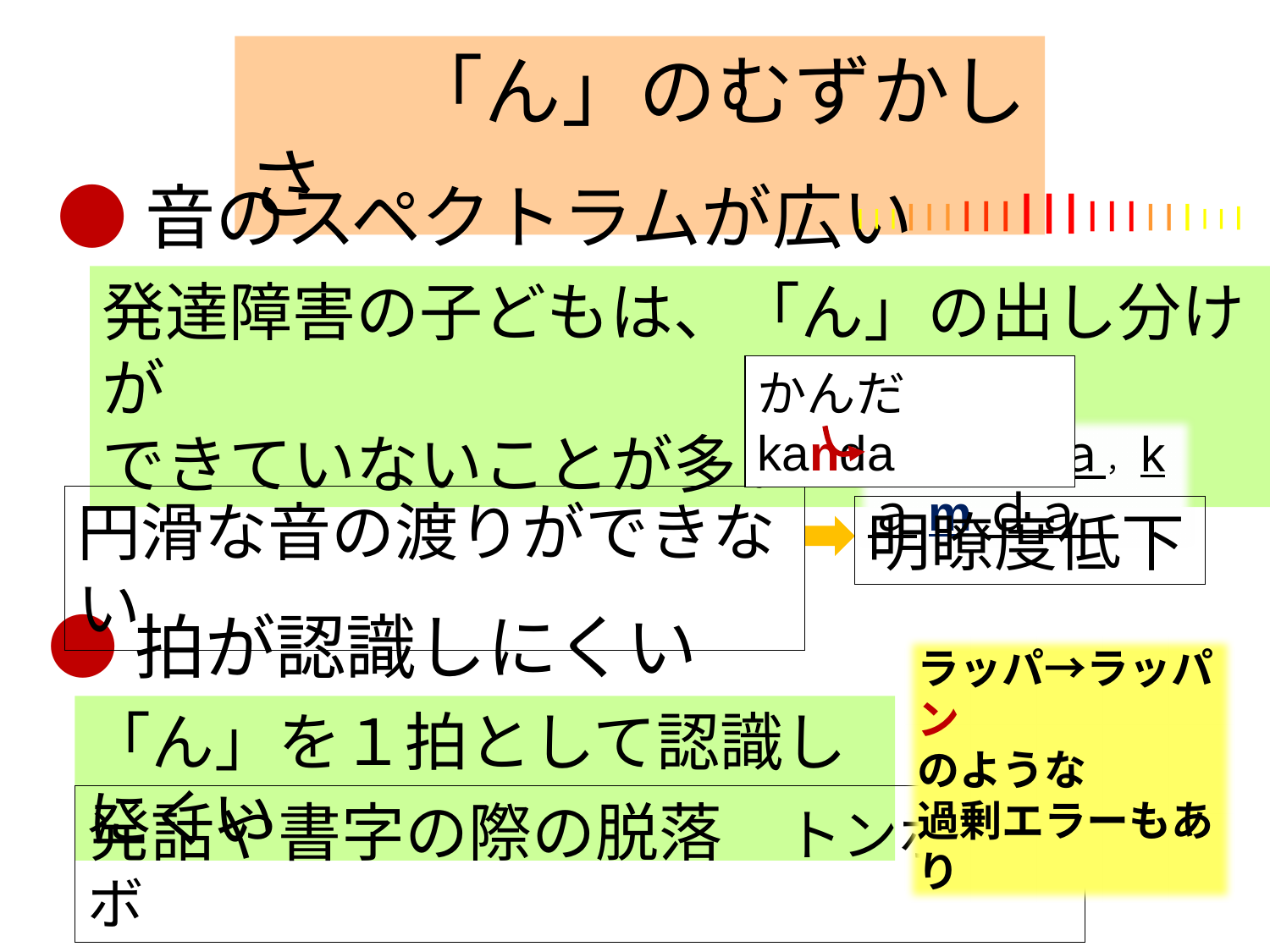

「ん」のむずかしさ
●音のスペクトラムが広い
|||||||||||||||||||||
発達障害の子どもは、「ん」の出し分けが
できていないことが多い
かんだ kanda
kａuｄａ，kａmｄａ

円滑な音の渡りができない
明瞭度低下

●拍が認識しにくい
ラッパ→ラッパン
のような
過剰エラーもあり
「ん」を１拍として認識しにくい
発話や書字の際の脱落　トンボ→トボ